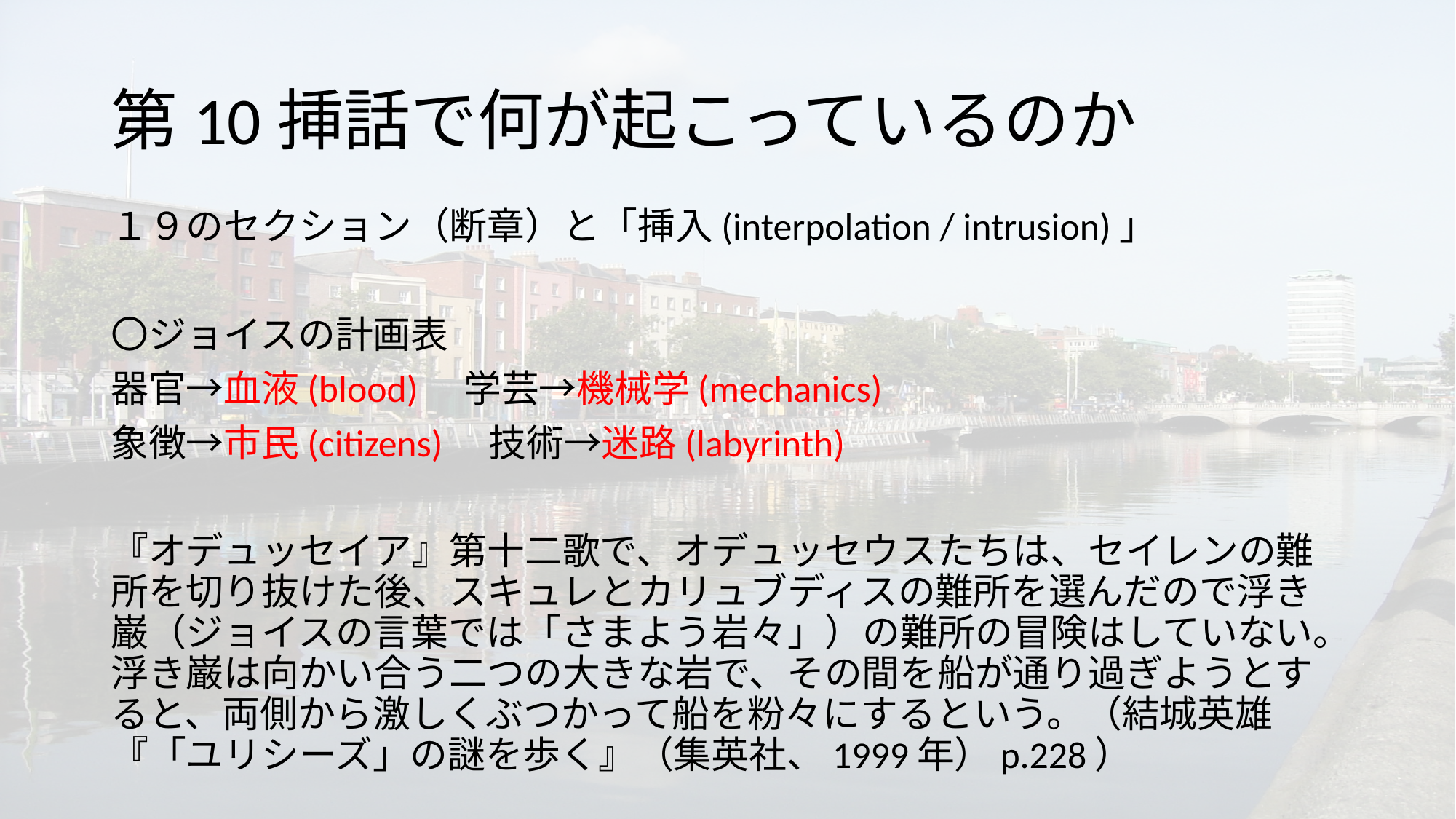

# 第10挿話で何が起こっているのか
１９のセクション（断章）と「挿入(interpolation / intrusion)」

〇ジョイスの計画表
器官→血液(blood)　学芸→機械学(mechanics)
象徴→市民(citizens)　技術→迷路(labyrinth)

『オデュッセイア』第十二歌で、オデュッセウスたちは、セイレンの難所を切り抜けた後、スキュレとカリュブディスの難所を選んだので浮き巌（ジョイスの言葉では「さまよう岩々」）の難所の冒険はしていない。浮き巌は向かい合う二つの大きな岩で、その間を船が通り過ぎようとすると、両側から激しくぶつかって船を粉々にするという。（結城英雄『「ユリシーズ」の謎を歩く』（集英社、1999年）p.228）